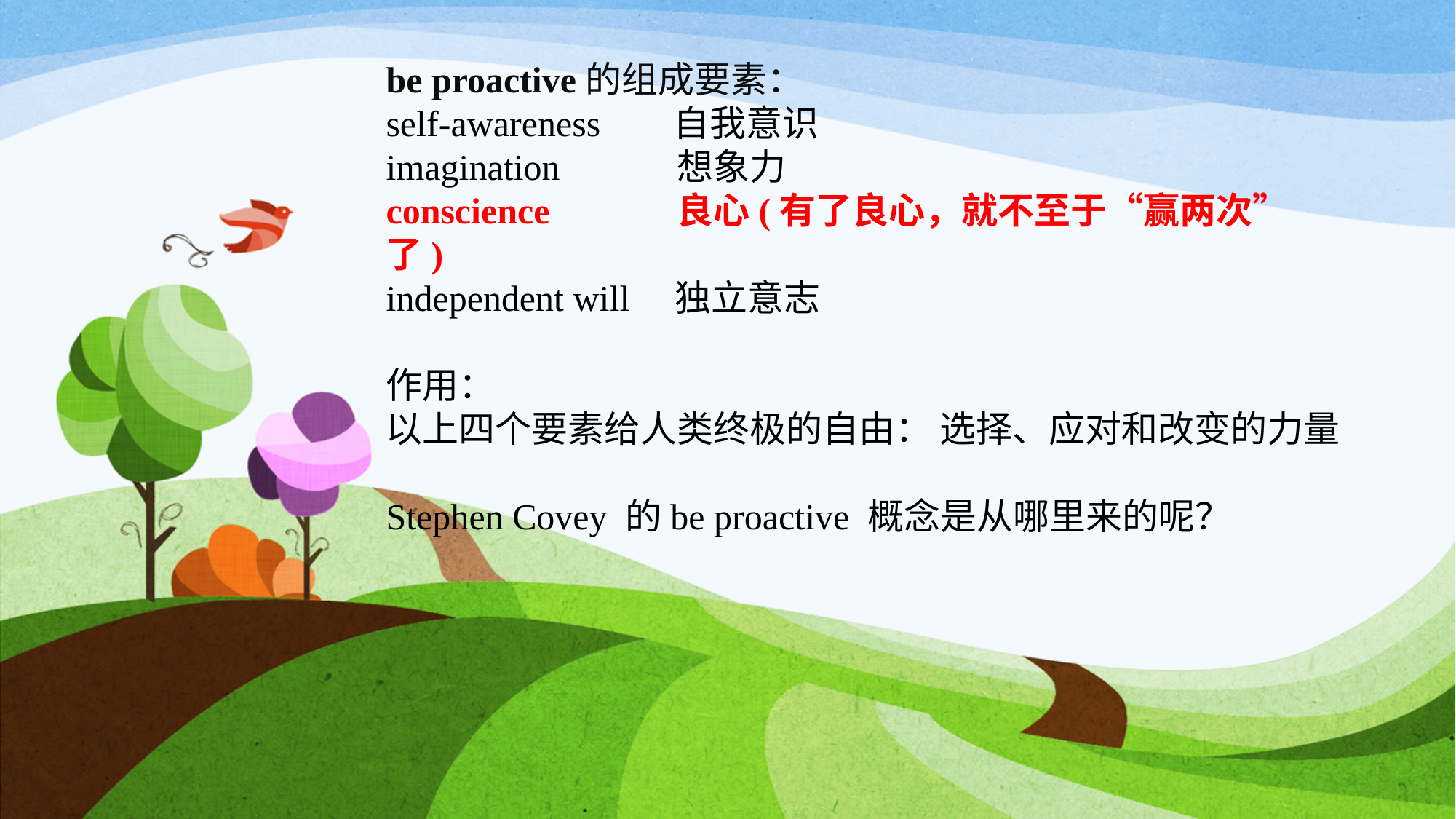

be proactive的组成要素：
self-awareness       自我意识
imagination	       想象力
conscience             良心(有了良心，就不至于“赢两次”了)
independent will    独立意志

作用：
以上四个要素给人类终极的自由： 选择、应对和改变的力量

Stephen Covey 的be proactive 概念是从哪里来的呢？